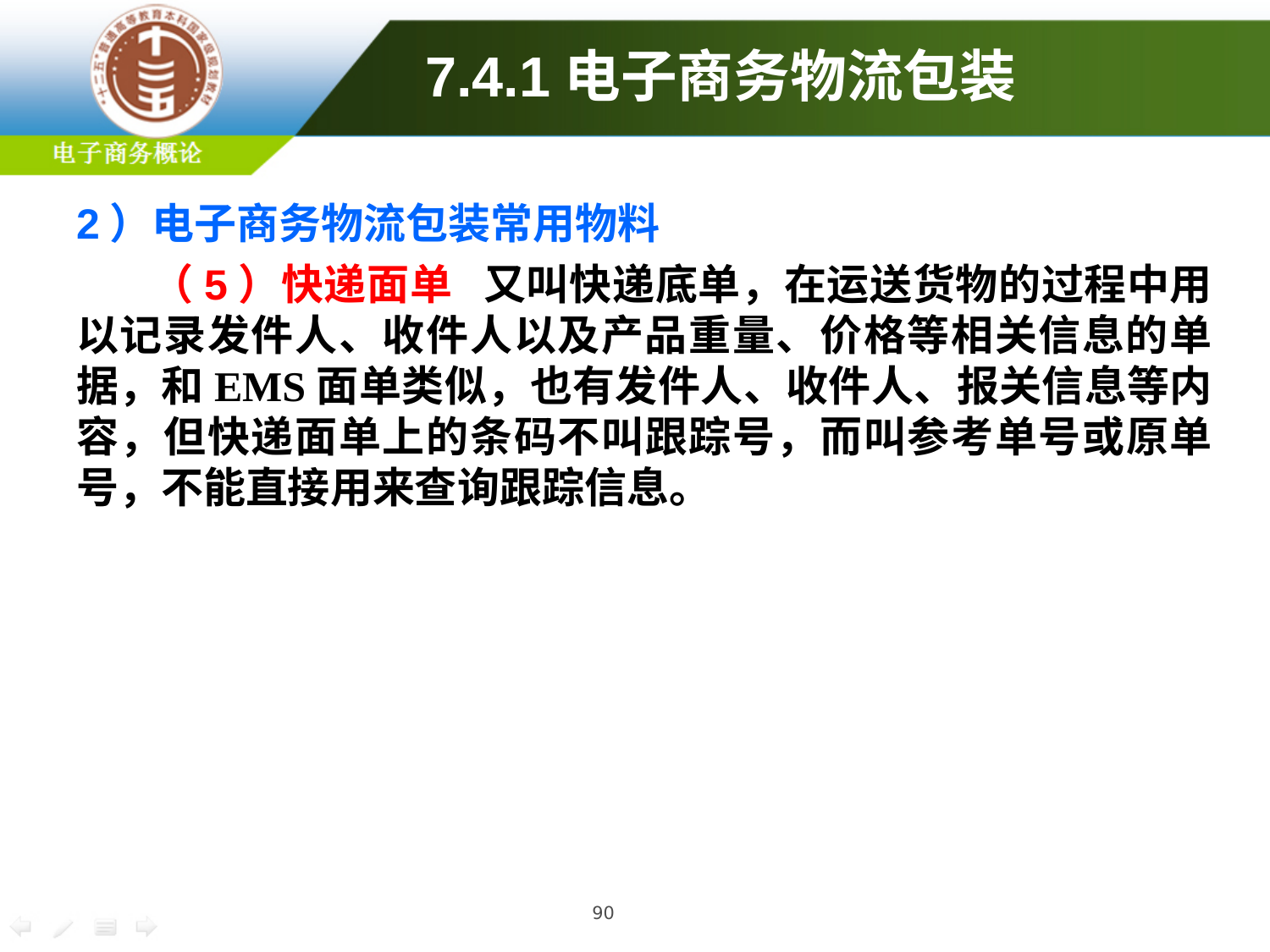

# 7.4.1电子商务物流包装
2）电子商务物流包装常用物料
（5）快递面单   又叫快递底单，在运送货物的过程中用以记录发件人、收件人以及产品重量、价格等相关信息的单据，和EMS面单类似，也有发件人、收件人、报关信息等内容，但快递面单上的条码不叫跟踪号，而叫参考单号或原单号，不能直接用来查询跟踪信息。

90